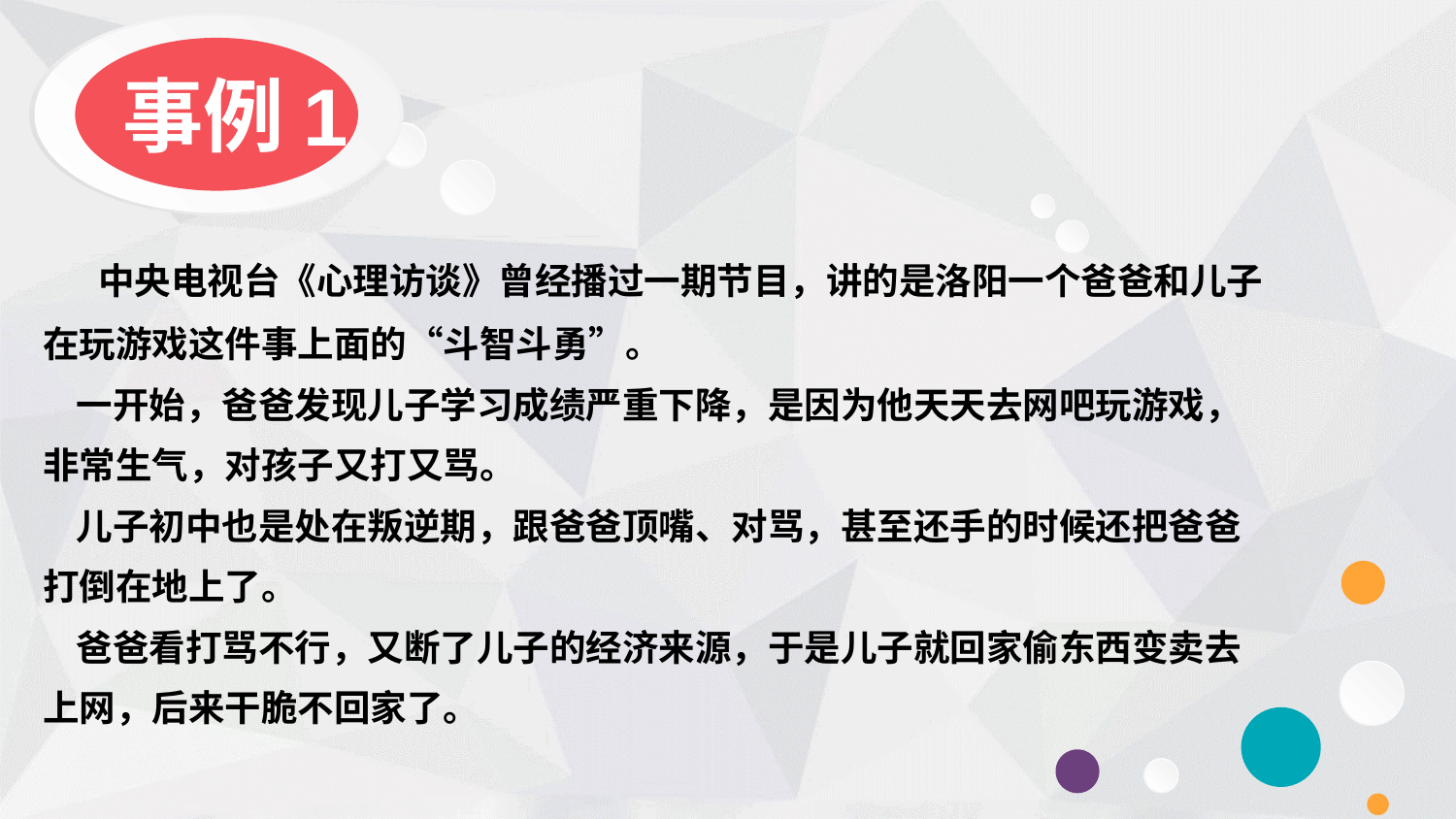

事例1

    中央电视台《心理访谈》曾经播过一期节目，讲的是洛阳一个爸爸和儿子在玩游戏这件事上面的“斗智斗勇”。
   一开始，爸爸发现儿子学习成绩严重下降，是因为他天天去网吧玩游戏，非常生气，对孩子又打又骂。
   儿子初中也是处在叛逆期，跟爸爸顶嘴、对骂，甚至还手的时候还把爸爸打倒在地上了。
   爸爸看打骂不行，又断了儿子的经济来源，于是儿子就回家偷东西变卖去上网，后来干脆不回家了。